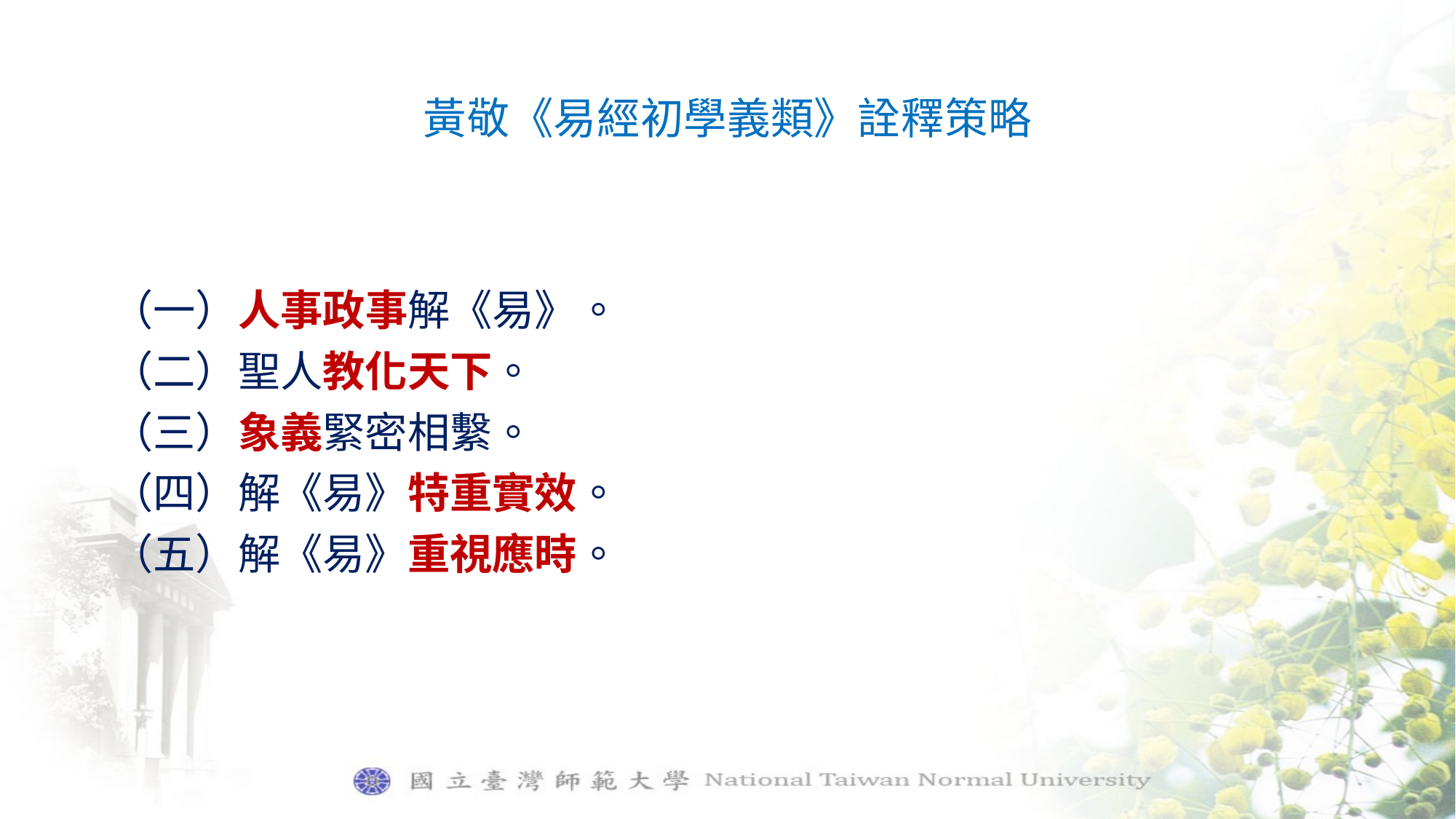

# 黃敬《易經初學義類》詮釋策略

（一）人事政事解《易》。
（二）聖人教化天下。
（三）象義緊密相繫。
（四）解《易》特重實效。
（五）解《易》重視應時。